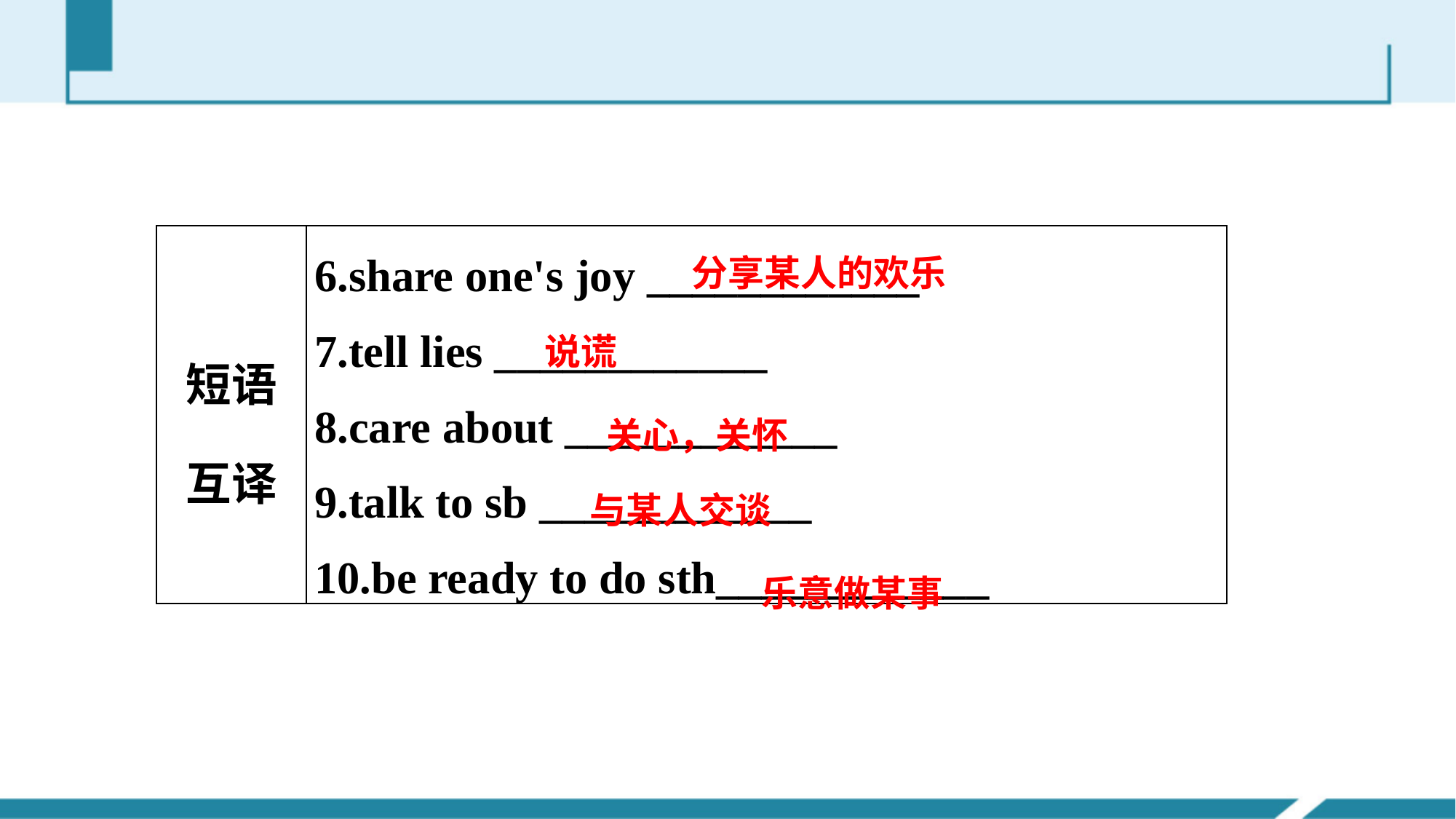

| 短语互译 | 6.share one's joy \_\_\_\_\_\_\_\_\_\_\_\_ 7.tell lies \_\_\_\_\_\_\_\_\_\_\_\_ 8.care about \_\_\_\_\_\_\_\_\_\_\_\_ 9.talk to sb \_\_\_\_\_\_\_\_\_\_\_\_ 10.be ready to do sth\_\_\_\_\_\_\_\_\_\_\_\_ |
| --- | --- |
分享某人的欢乐
说谎
关心，关怀
与某人交谈
乐意做某事